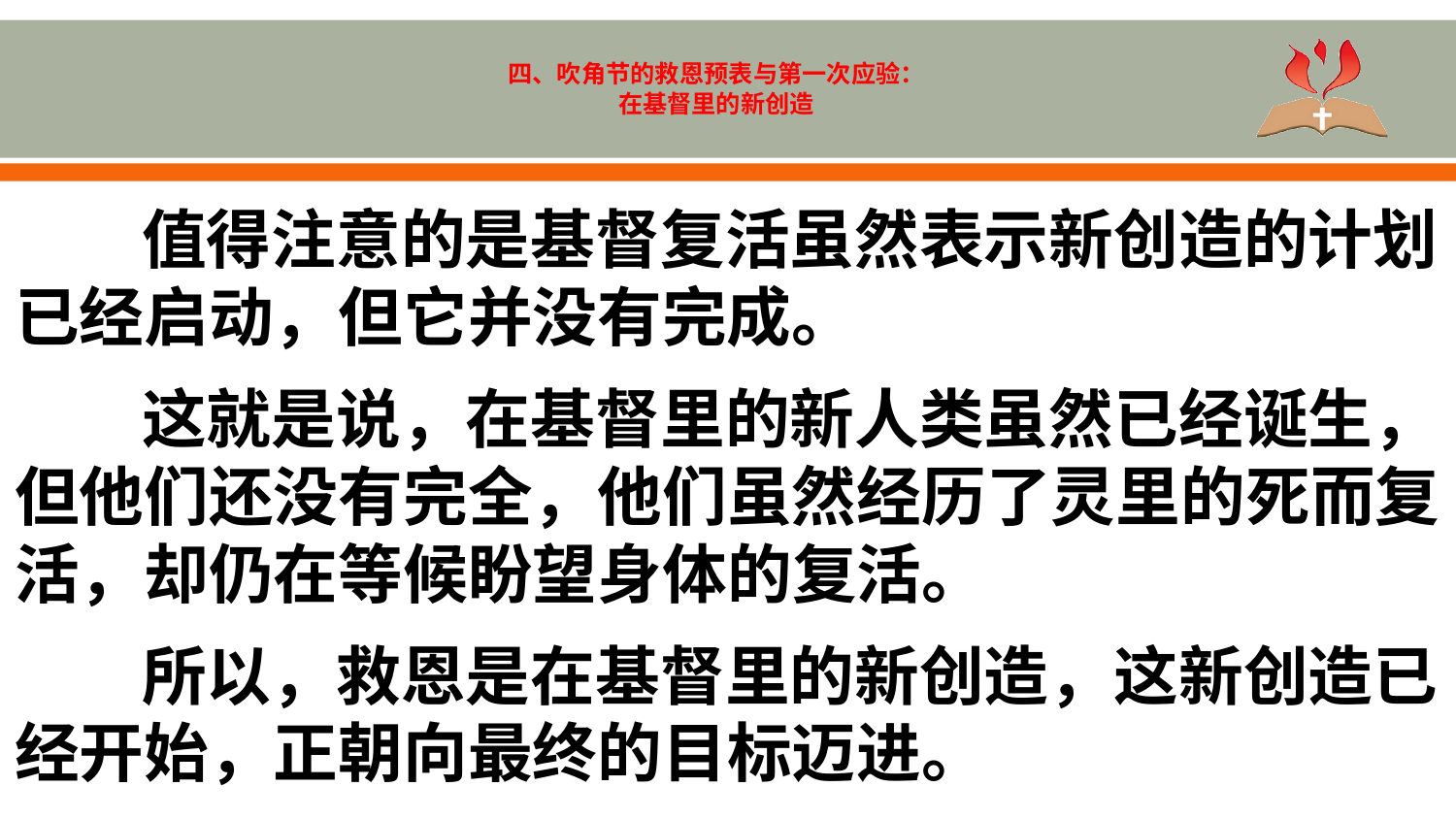

# 四、吹角节的救恩预表与第一次应验： 在基督里的新创造
值得注意的是基督复活虽然表示新创造的计划已经启动，但它并没有完成。
这就是说，在基督里的新人类虽然已经诞生，但他们还没有完全，他们虽然经历了灵里的死而复活，却仍在等候盼望身体的复活。
所以，救恩是在基督里的新创造，这新创造已经开始，正朝向最终的目标迈进。